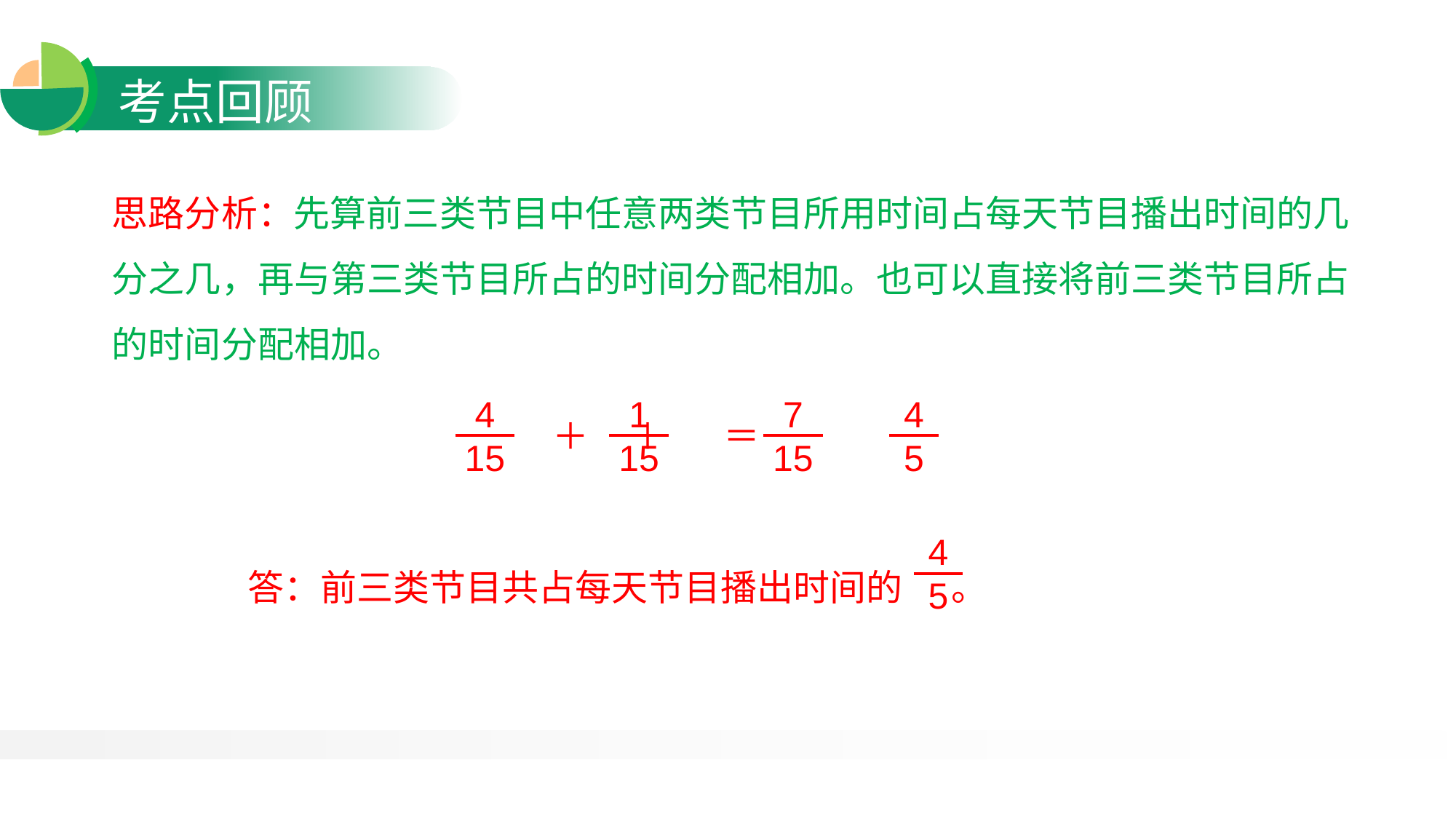

思路分析：先算前三类节目中任意两类节目所用时间占每天节目播出时间的几分之几，再与第三类节目所占的时间分配相加。也可以直接将前三类节目所占的时间分配相加。
4
15
1
15
7
15
4
5
＋     ＋       ＝
4
5
答：前三类节目共占每天节目播出时间的      。